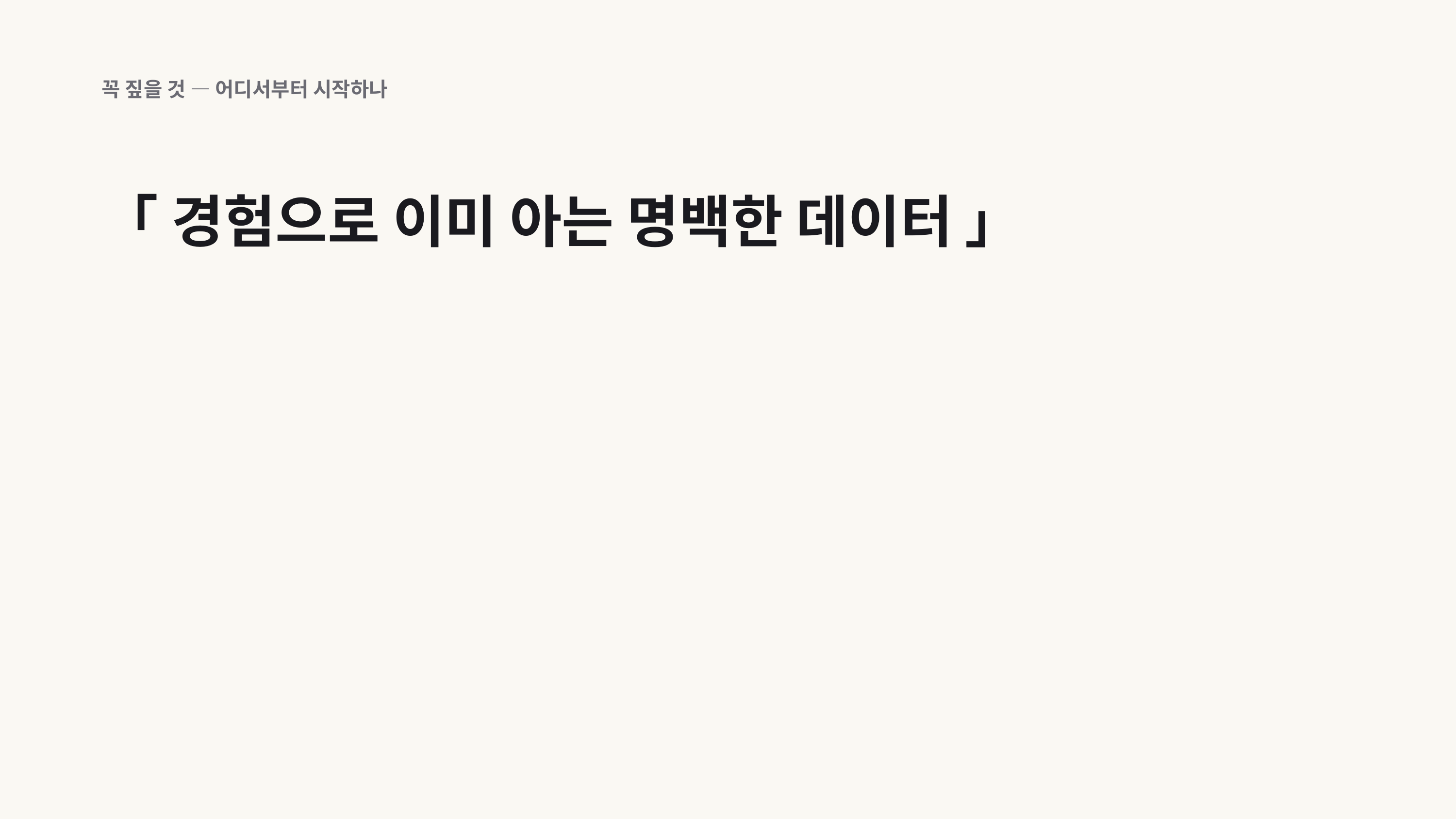

꼭 짚을 것 — 어디서부터 시작하나
「 경험으로 이미 아는 명백한 데이터 」